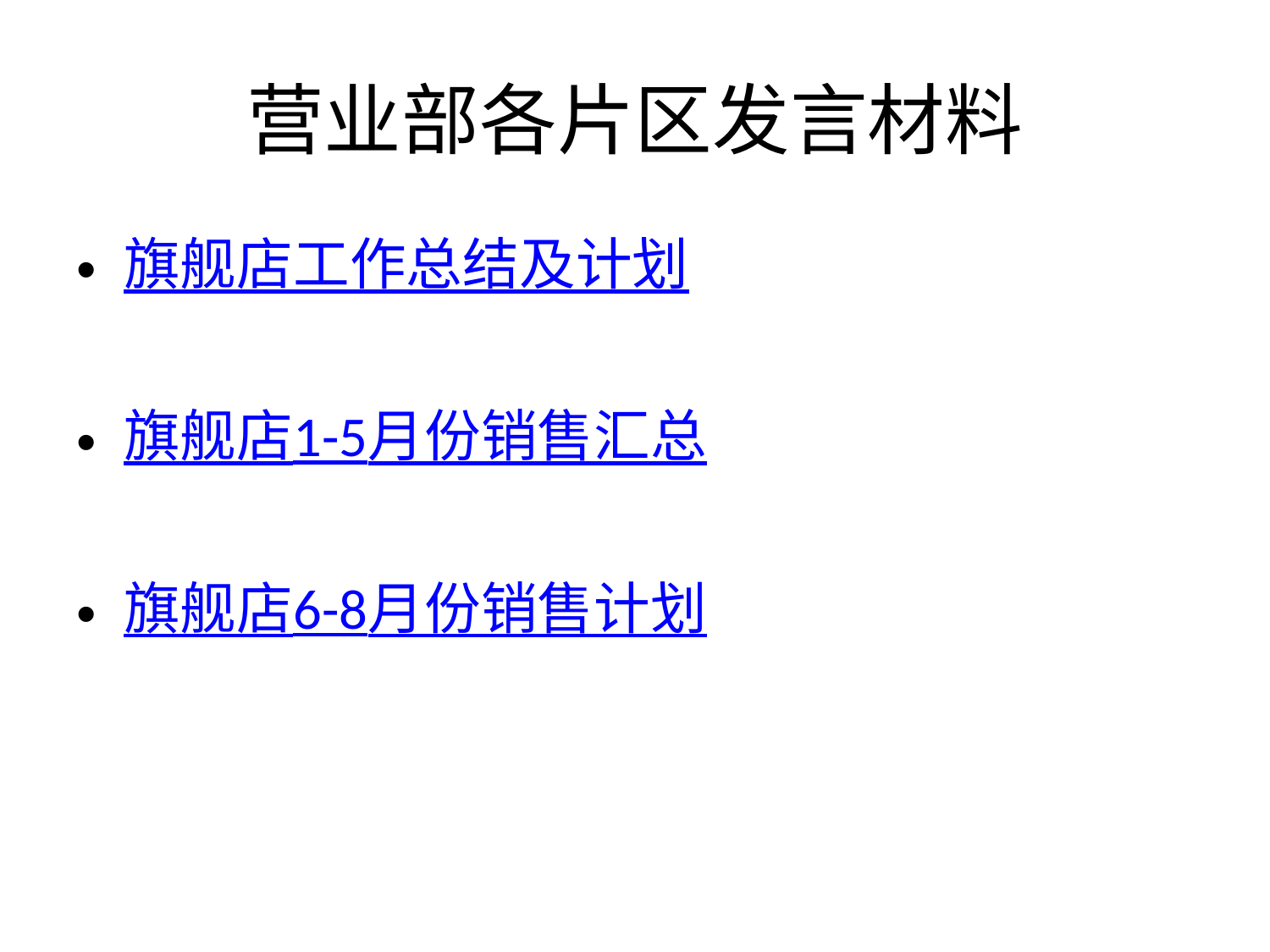

# 营业部各片区发言材料
旗舰店工作总结及计划

旗舰店1-5月份销售汇总

旗舰店6-8月份销售计划